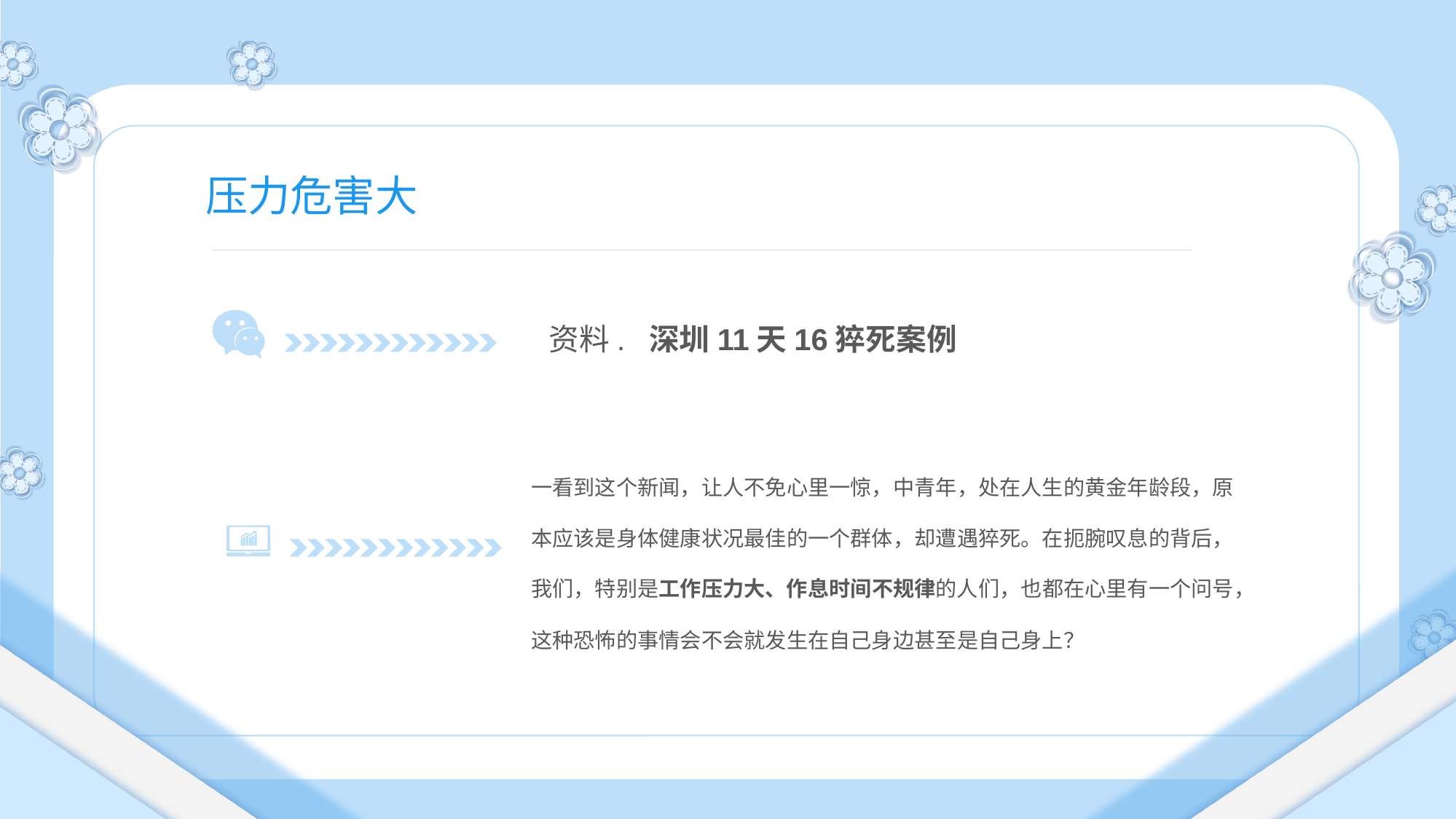

压力危害大

资料.  深圳11天16猝死案例
一看到这个新闻，让人不免心里一惊，中青年，处在人生的黄金年龄段，原本应该是身体健康状况最佳的一个群体，却遭遇猝死。在扼腕叹息的背后，我们，特别是工作压力大、作息时间不规律的人们，也都在心里有一个问号，这种恐怖的事情会不会就发生在自己身边甚至是自己身上？

PPT下载 http://www.ypppt.com/xiazai/